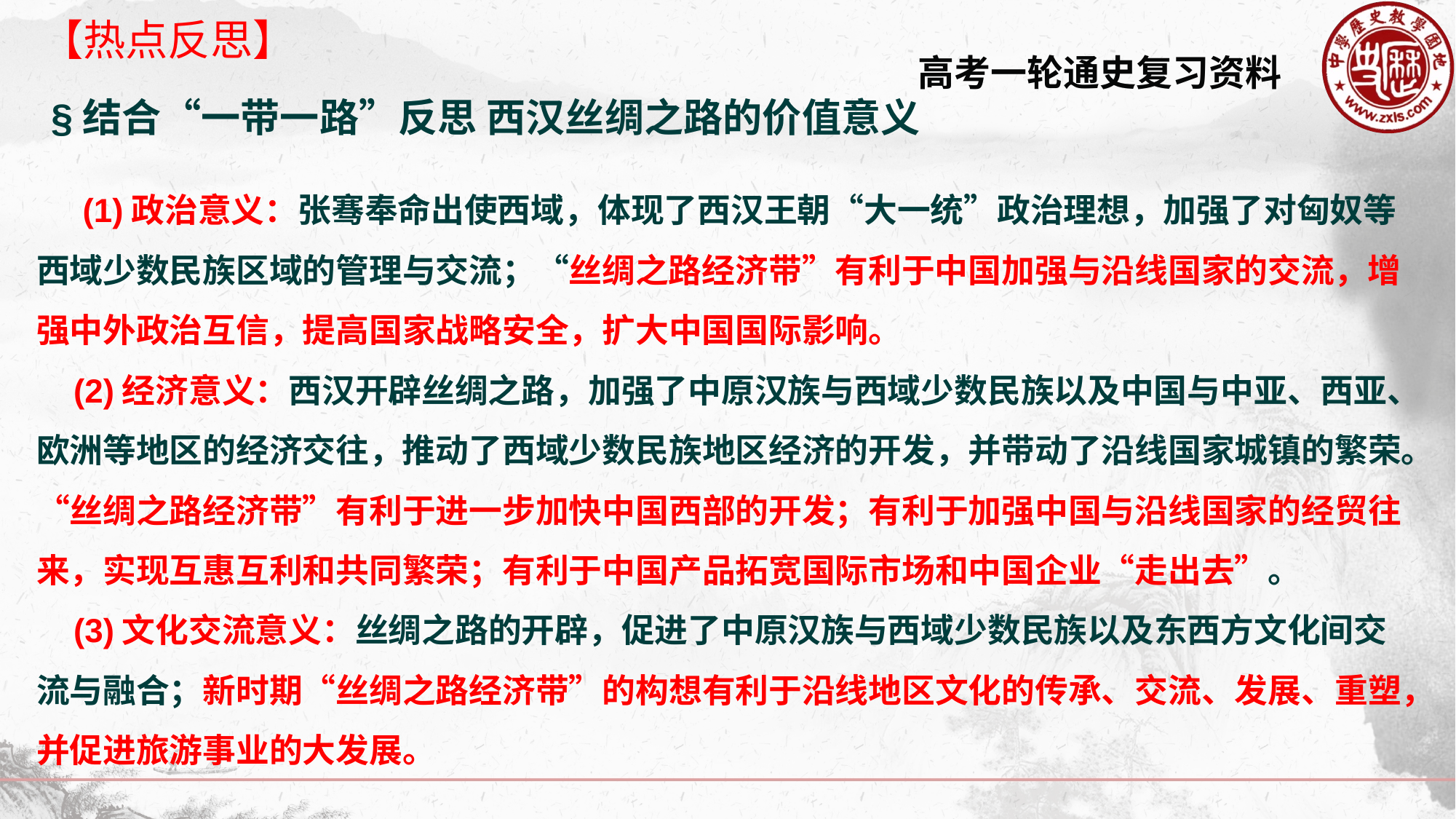

【热点反思】
§结合“一带一路”反思 西汉丝绸之路的价值意义
     (1)政治意义：张骞奉命出使西域，体现了西汉王朝“大一统”政治理想，加强了对匈奴等西域少数民族区域的管理与交流；“丝绸之路经济带”有利于中国加强与沿线国家的交流，增强中外政治互信，提高国家战略安全，扩大中国国际影响。
    (2)经济意义：西汉开辟丝绸之路，加强了中原汉族与西域少数民族以及中国与中亚、西亚、欧洲等地区的经济交往，推动了西域少数民族地区经济的开发，并带动了沿线国家城镇的繁荣。“丝绸之路经济带”有利于进一步加快中国西部的开发；有利于加强中国与沿线国家的经贸往来，实现互惠互利和共同繁荣；有利于中国产品拓宽国际市场和中国企业“走出去”。
    (3)文化交流意义：丝绸之路的开辟，促进了中原汉族与西域少数民族以及东西方文化间交流与融合；新时期“丝绸之路经济带”的构想有利于沿线地区文化的传承、交流、发展、重塑，并促进旅游事业的大发展。